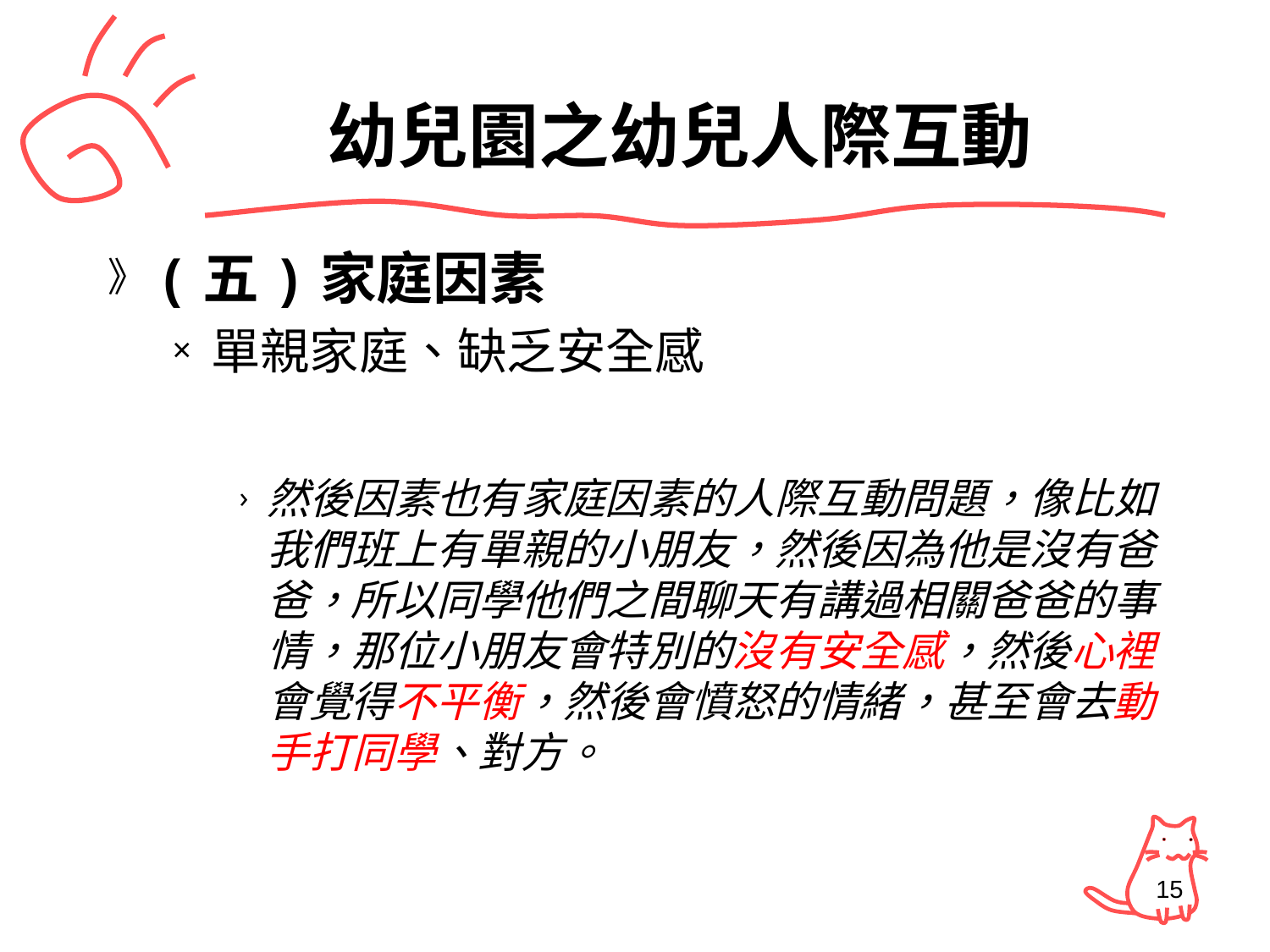

# 幼兒園之幼兒人際互動
(五)家庭因素
單親家庭、缺乏安全感

然後因素也有家庭因素的人際互動問題，像比如我們班上有單親的小朋友，然後因為他是沒有爸爸，所以同學他們之間聊天有講過相關爸爸的事情，那位小朋友會特別的沒有安全感，然後心裡會覺得不平衡，然後會憤怒的情緒，甚至會去動手打同學、對方。

15